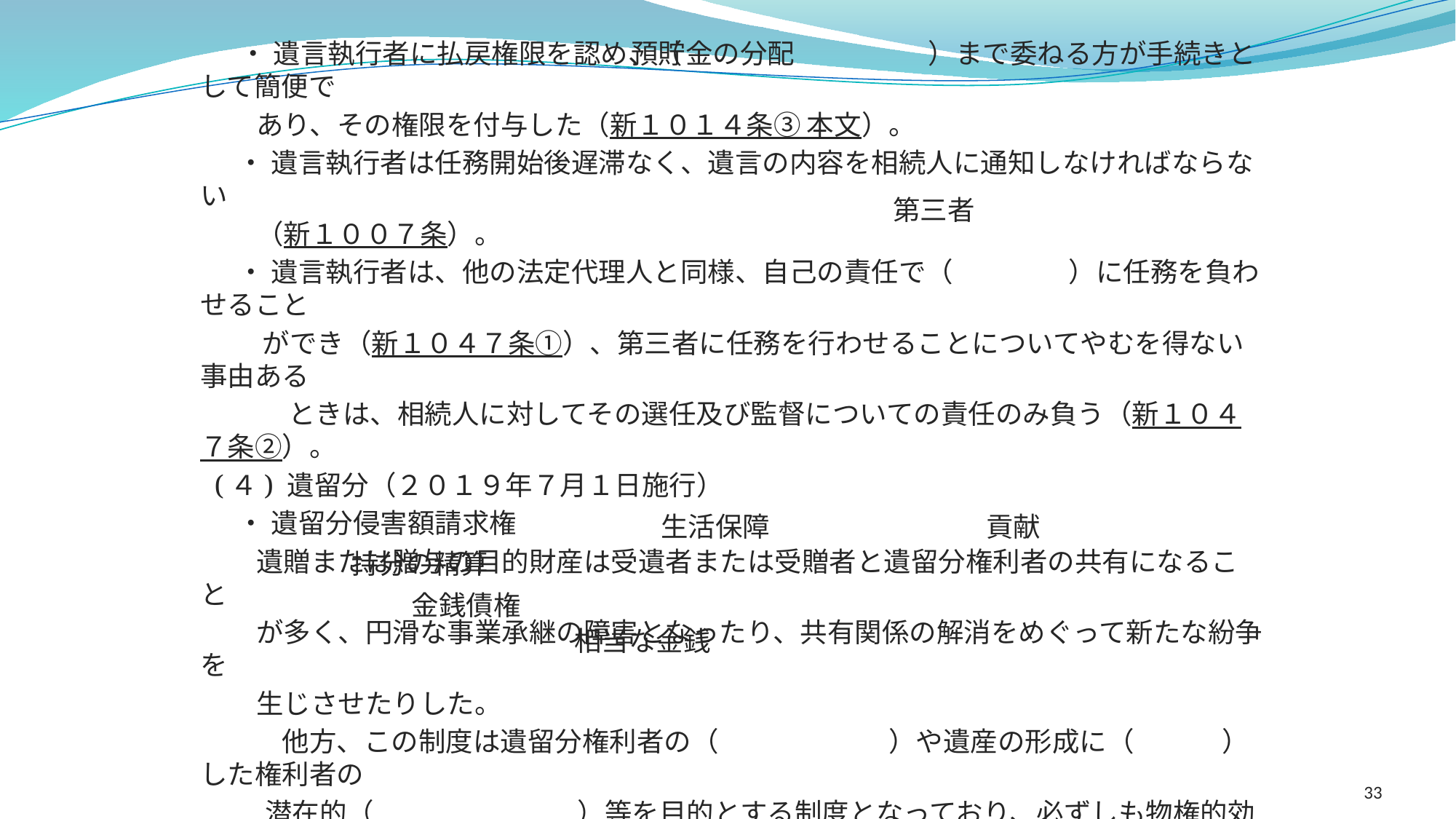

預貯金の分配
　  ・ 遺言執行者に払戻権限を認め、（　　　　　　　　　）まで委ねる方が手続きとして簡便で
        あり、その権限を付与した（新１０１４条③ 本文）。
     ・ 遺言執行者は任務開始後遅滞なく、遺言の内容を相続人に通知しなければならない
        （新１００７条）。
     ・ 遺言執行者は、他の法定代理人と同様、自己の責任で（　　　 　）に任務を負わせること
         ができ（新１０４７条①）、第三者に任務を行わせることについてやむを得ない事由ある
　　　 ときは、相続人に対してその選任及び監督についての責任のみ負う（新１０４７条②）。
  (４) 遺留分（２０１９年７月１日施行）
     ・ 遺留分侵害額請求権
        遺贈または贈与の目的財産は受遺者または受贈者と遺留分権利者の共有になること
        が多く、円滑な事業承継の障害となったり、共有関係の解消をめぐって新たな紛争を
        生じさせたりした。
　　　他方、この制度は遺留分権利者の（　　　　　 　）や遺産の形成に（　　 　）した権利者の
     　潜在的（　　　 　　 　　）等を目的とする制度となっており、必ずしも物権的効果まで認める
        必要はなく、（　　 　 　 　）に一本化すべきとの指摘もあって、権利の名前を減殺請求権
        から侵害額請求権に改め、（　　　 　　　　）の支払いを請求する権利とした（新１０４６条①）。
　　　また請求を受けた人に配慮し、一部の支払いにつき期限を許与できることにした
        （新１０４７条 ⑤）。

第三者
生活保障
貢献
持分の精算
金銭債権
相当な金銭
33